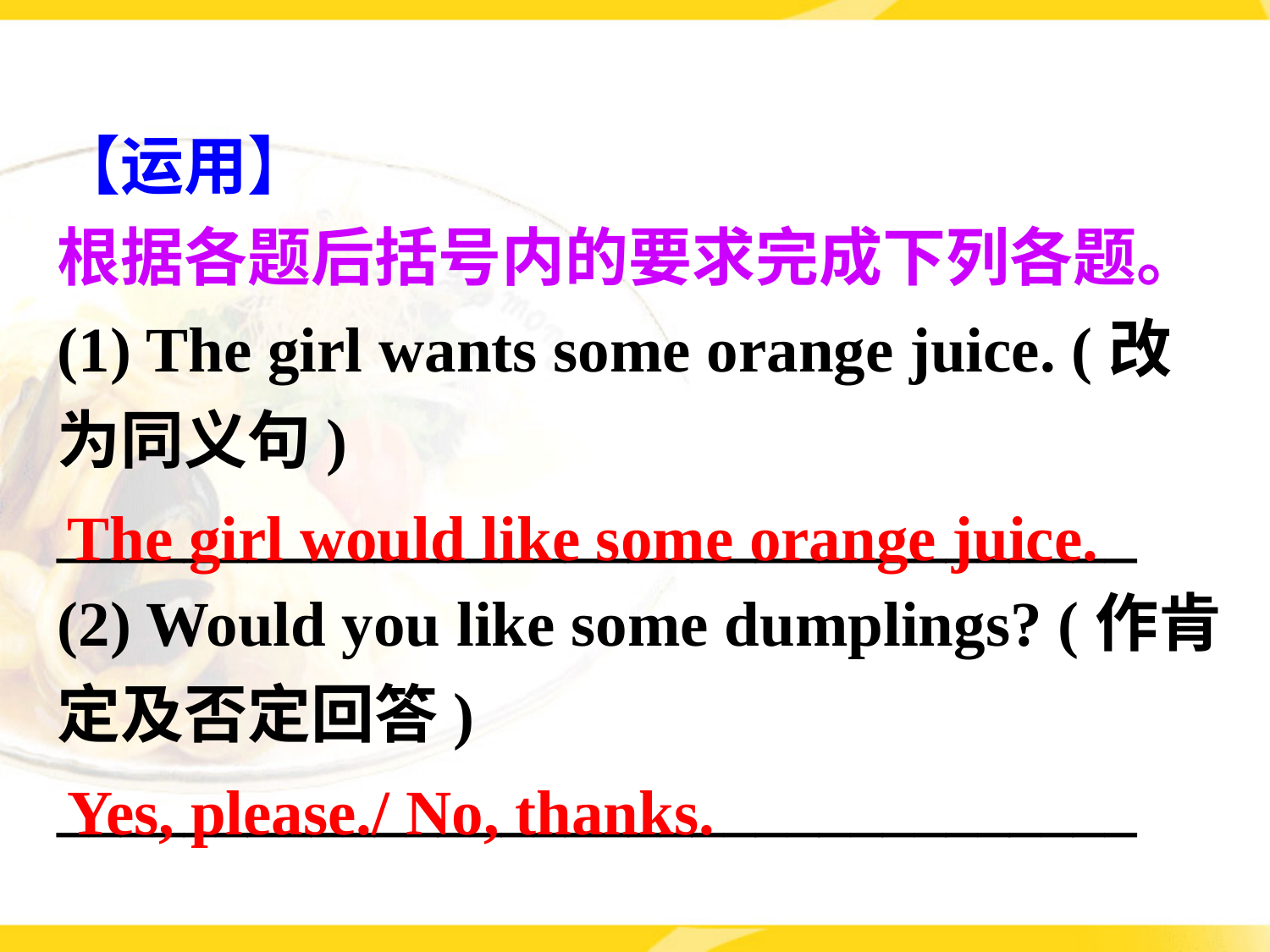

【运用】
根据各题后括号内的要求完成下列各题。
(1) The girl wants some orange juice. (改为同义句)
__________________________________
(2) Would you like some dumplings? (作肯定及否定回答)
__________________________________
The girl would like some orange juice.

Yes, please./ No, thanks.